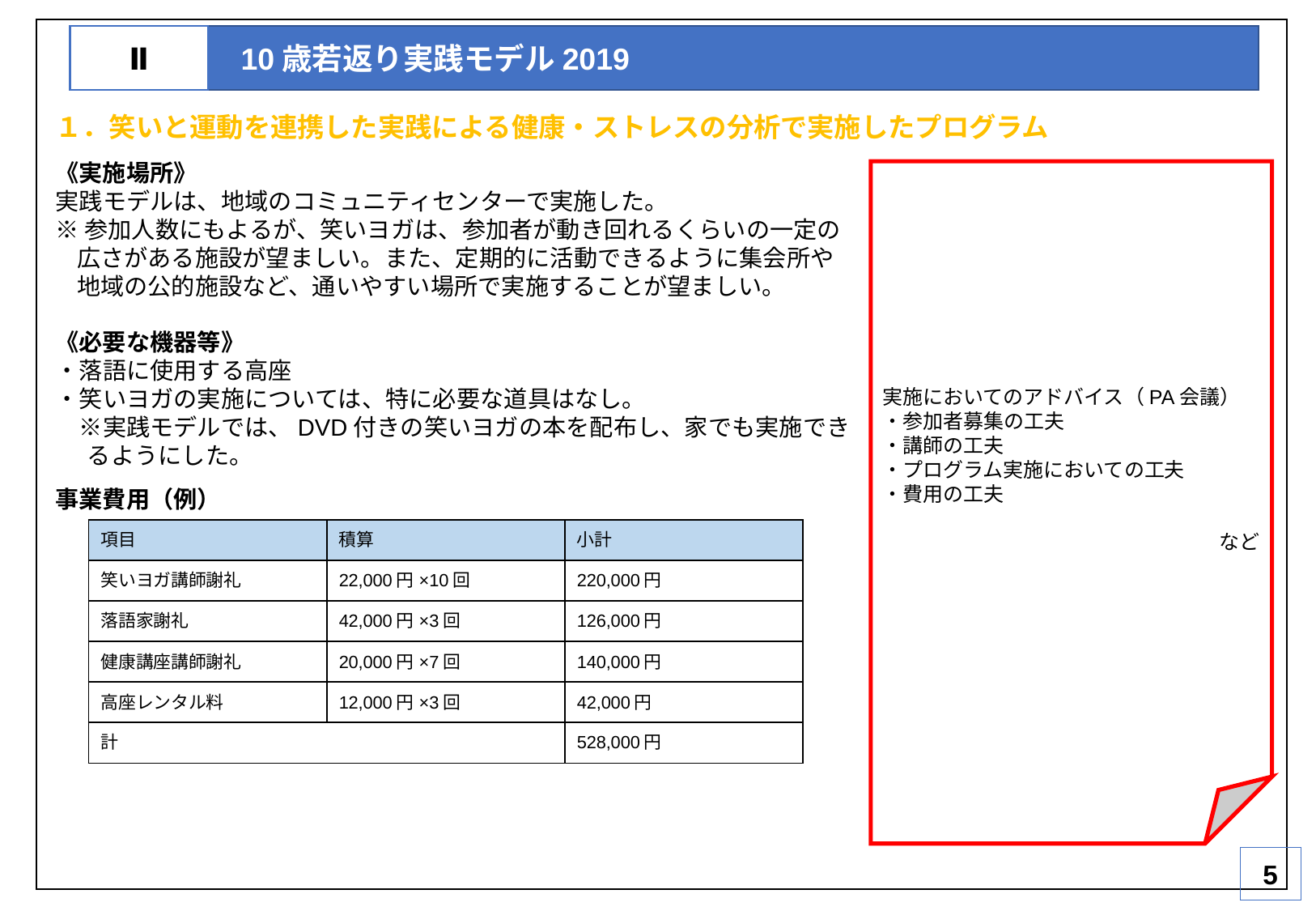

10歳若返り実践モデル2019
Ⅱ
１．笑いと運動を連携した実践による健康・ストレスの分析で実施したプログラム
《実施場所》
実践モデルは、地域のコミュニティセンターで実施した。
※参加人数にもよるが、笑いヨガは、参加者が動き回れるくらいの一定の
   広さがある施設が望ましい。また、定期的に活動できるように集会所や
   地域の公的施設など、通いやすい場所で実施することが望ましい。
実施においてのアドバイス（PA会議）
・参加者募集の工夫
・講師の工夫
・プログラム実施においての工夫
・費用の工夫

など
《必要な機器等》
・落語に使用する高座
・笑いヨガの実施については、特に必要な道具はなし。
　※実践モデルでは、DVD付きの笑いヨガの本を配布し、家でも実施でき
     るようにした。
事業費用（例）
| 項目 | 積算 | 小計 |
| --- | --- | --- |
| 笑いヨガ講師謝礼 | 22,000円×10回 | 220,000円 |
| 落語家謝礼 | 42,000円×3回 | 126,000円 |
| 健康講座講師謝礼 | 20,000円×7回 | 140,000円 |
| 高座レンタル料 | 12,000円×3回 | 42,000円 |
| 計 |  | 528,000円 |
5